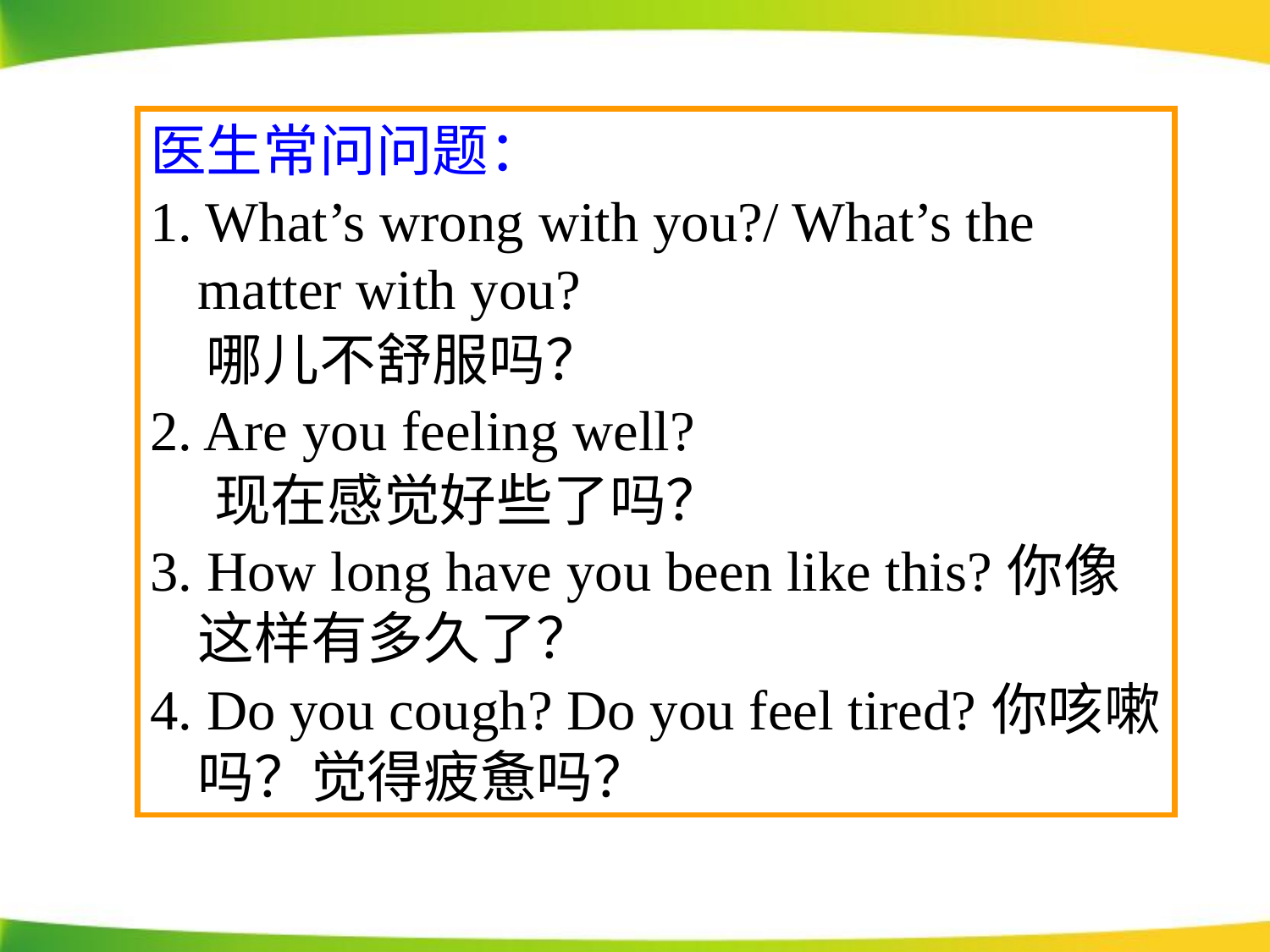

医生常问问题：
1. What’s wrong with you?/ What’s the matter with you?
　哪儿不舒服吗？
2. Are you feeling well?
    现在感觉好些了吗？
3. How long have you been like this?你像这样有多久了？
4. Do you cough? Do you feel tired?你咳嗽吗？觉得疲惫吗？